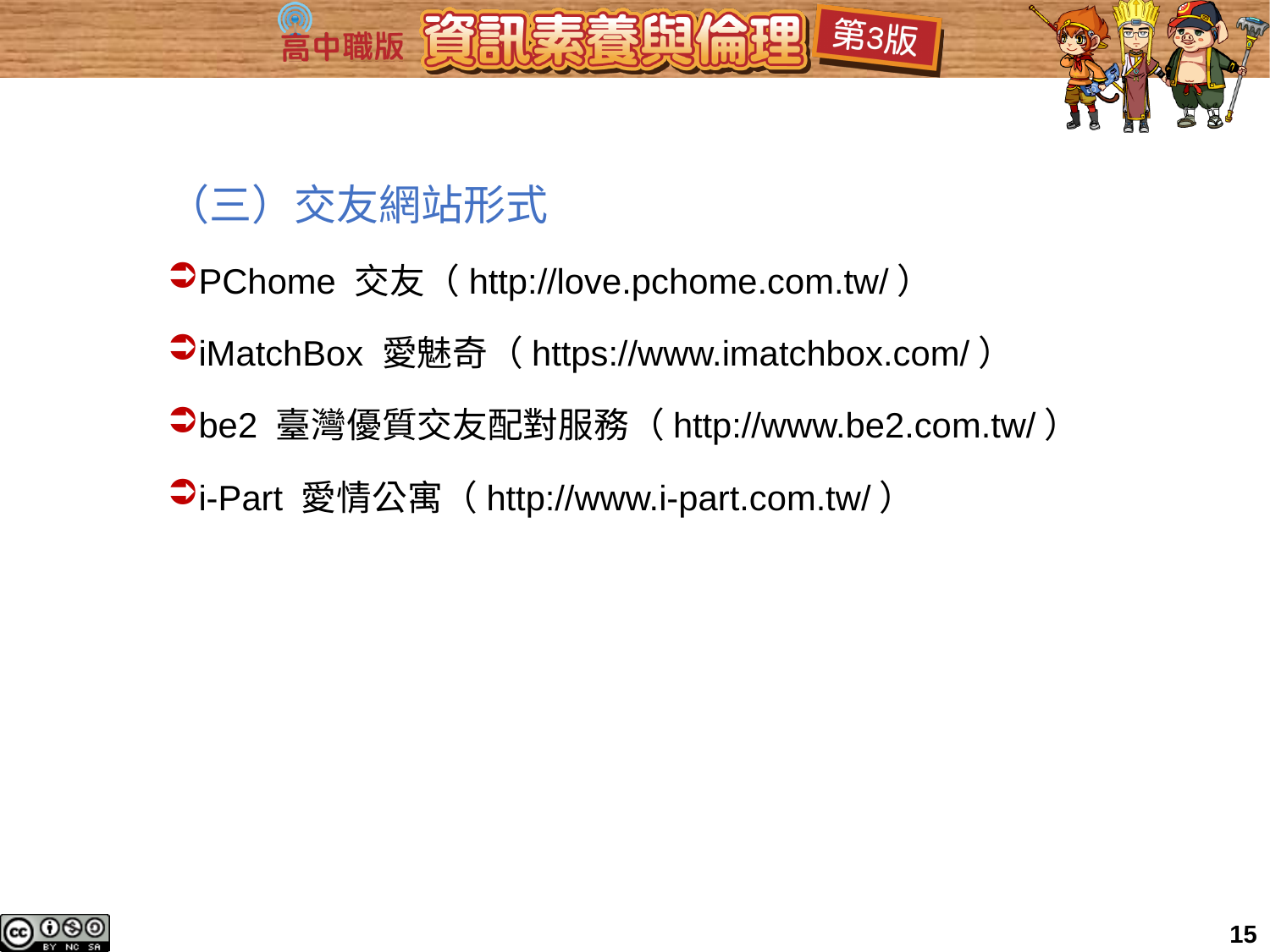

（三）交友網站形式
PChome 交友（http://love.pchome.com.tw/）
iMatchBox 愛魅奇（https://www.imatchbox.com/）
be2 臺灣優質交友配對服務（http://www.be2.com.tw/）
i-Part 愛情公寓（http://www.i-part.com.tw/）

15